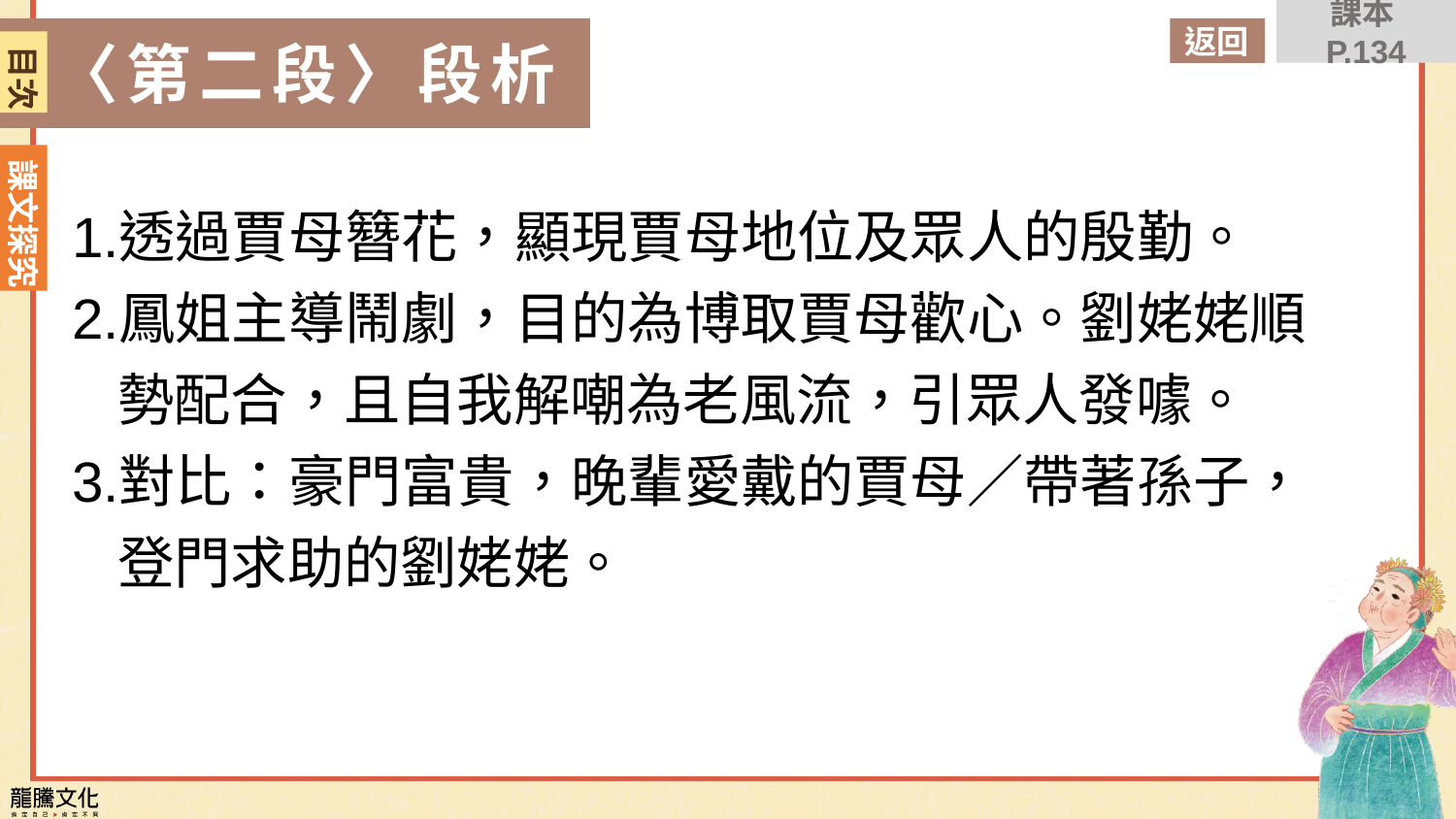

課本P.134

返回
〈第二段〉段析
目次
透過賈母簪花，顯現賈母地位及眾人的殷勤。
鳳姐主導鬧劇，目的為博取賈母歡心。劉姥姥順勢配合，且自我解嘲為老風流，引眾人發噱。
對比：豪門富貴，晚輩愛戴的賈母／帶著孫子，登門求助的劉姥姥。